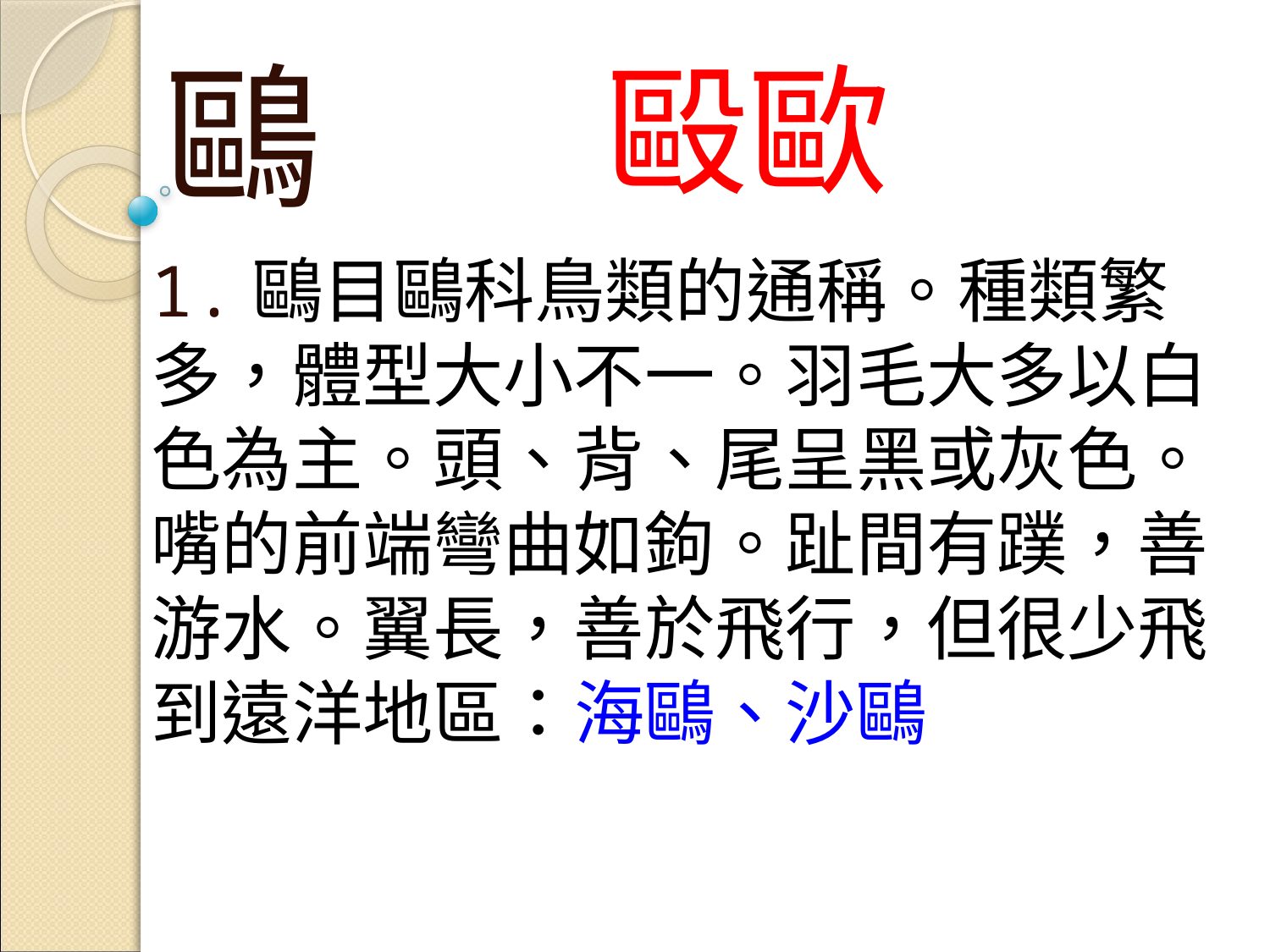

鷗
毆歐
1.鷗目鷗科鳥類的通稱。種類繁多，體型大小不一。羽毛大多以白色為主。頭、背、尾呈黑或灰色。嘴的前端彎曲如鉤。趾間有蹼，善游水。翼長，善於飛行，但很少飛到遠洋地區：海鷗、沙鷗